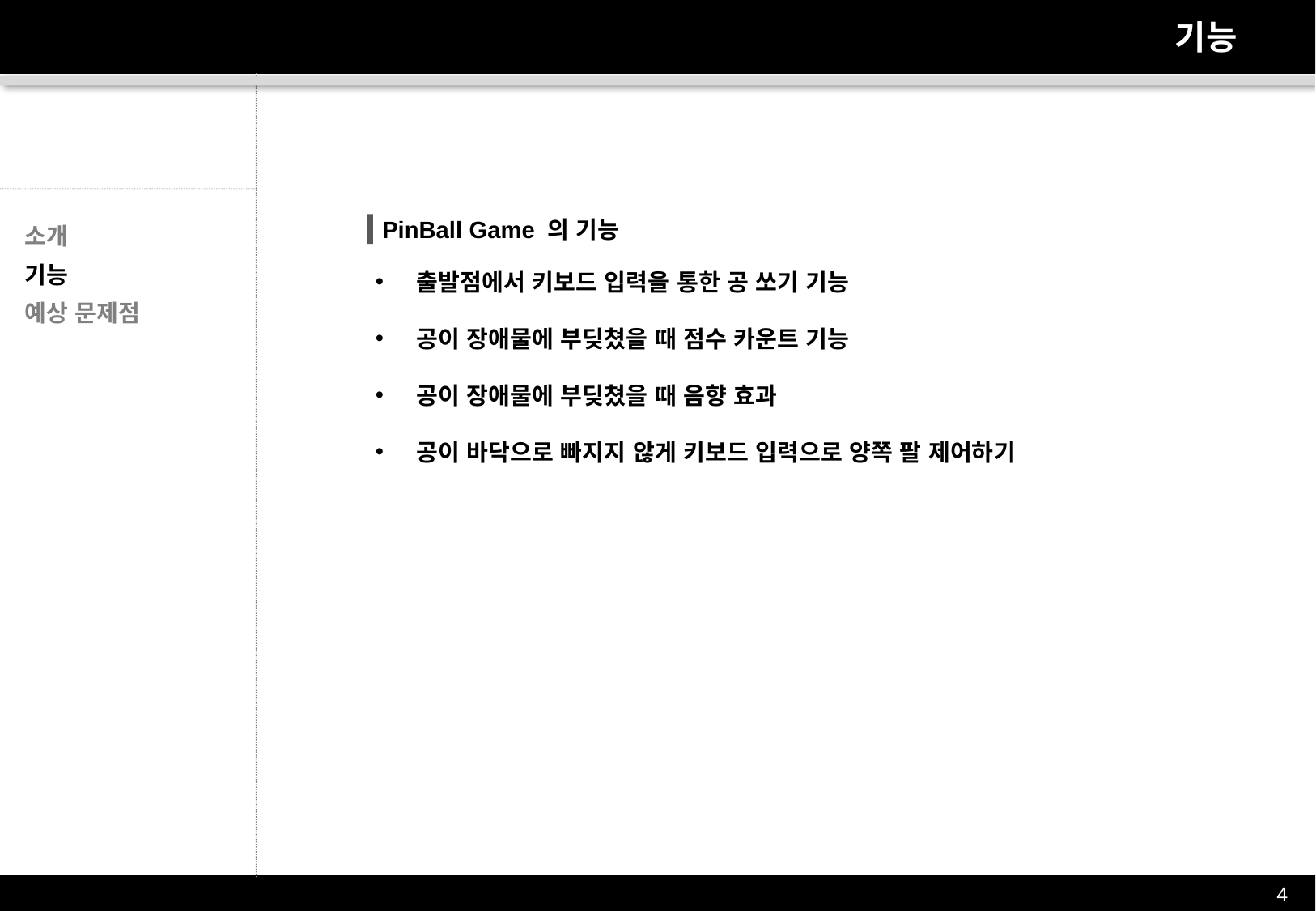

# 기능

 PinBall Game 의 기능

소개
기능
 출발점에서 키보드 입력을 통한 공 쏘기 기능

 공이 장애물에 부딪쳤을 때 점수 카운트 기능

 공이 장애물에 부딪쳤을 때 음향 효과

 공이 바닥으로 빠지지 않게 키보드 입력으로 양쪽 팔 제어하기

예상 문제점